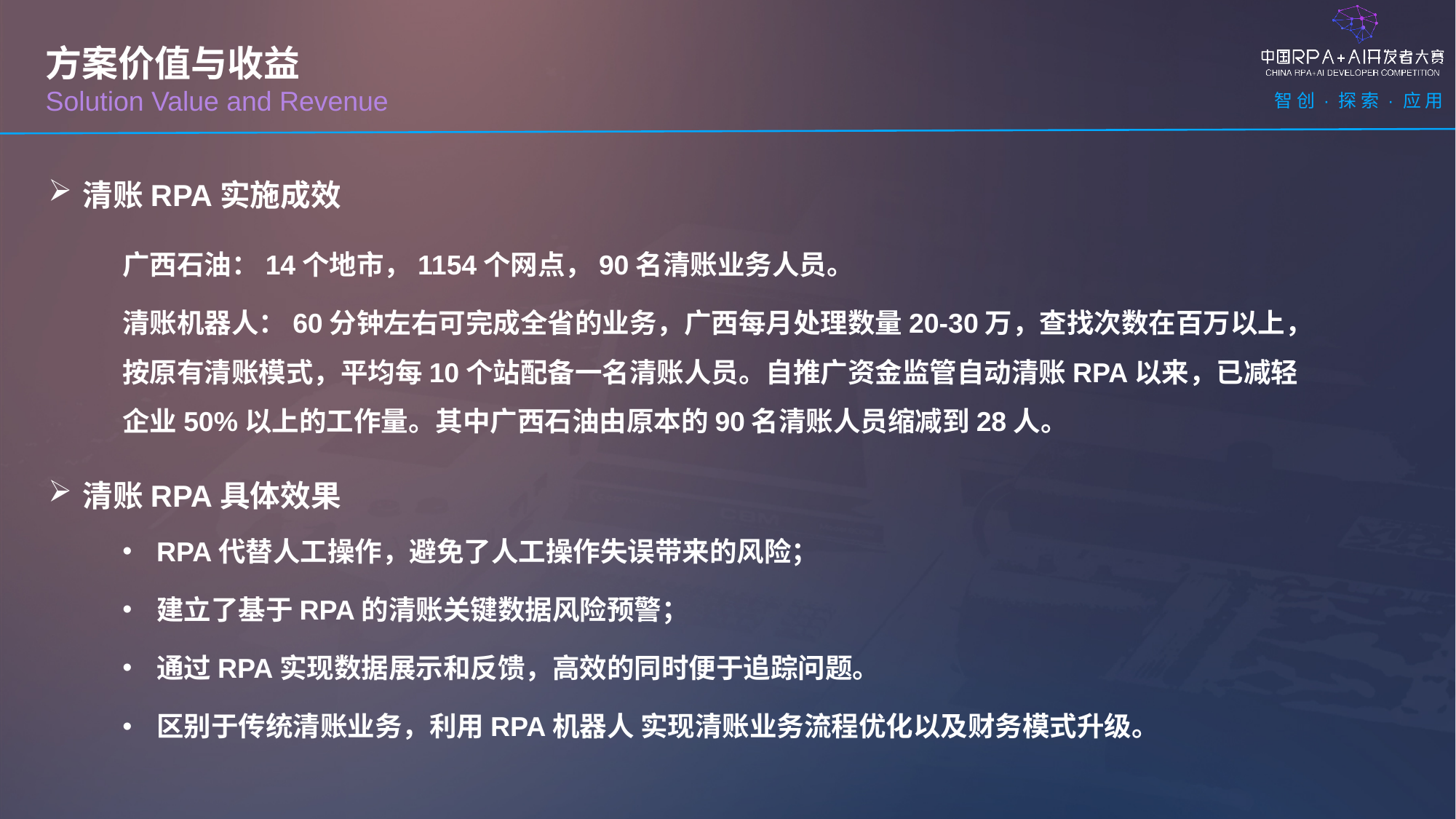

方案价值与收益
Solution Value and Revenue
清账RPA实施成效
广西石油：14个地市，1154个网点，90名清账业务人员。
清账机器人：60分钟左右可完成全省的业务，广西每月处理数量20-30万，查找次数在百万以上，按原有清账模式，平均每10个站配备一名清账人员。自推广资金监管自动清账RPA以来，已减轻企业50%以上的工作量。其中广西石油由原本的90名清账人员缩减到28人。
清账RPA具体效果
RPA代替人工操作，避免了人工操作失误带来的风险；
建立了基于RPA的清账关键数据风险预警；
通过RPA实现数据展示和反馈，高效的同时便于追踪问题。
区别于传统清账业务，利用RPA机器人 实现清账业务流程优化以及财务模式升级。